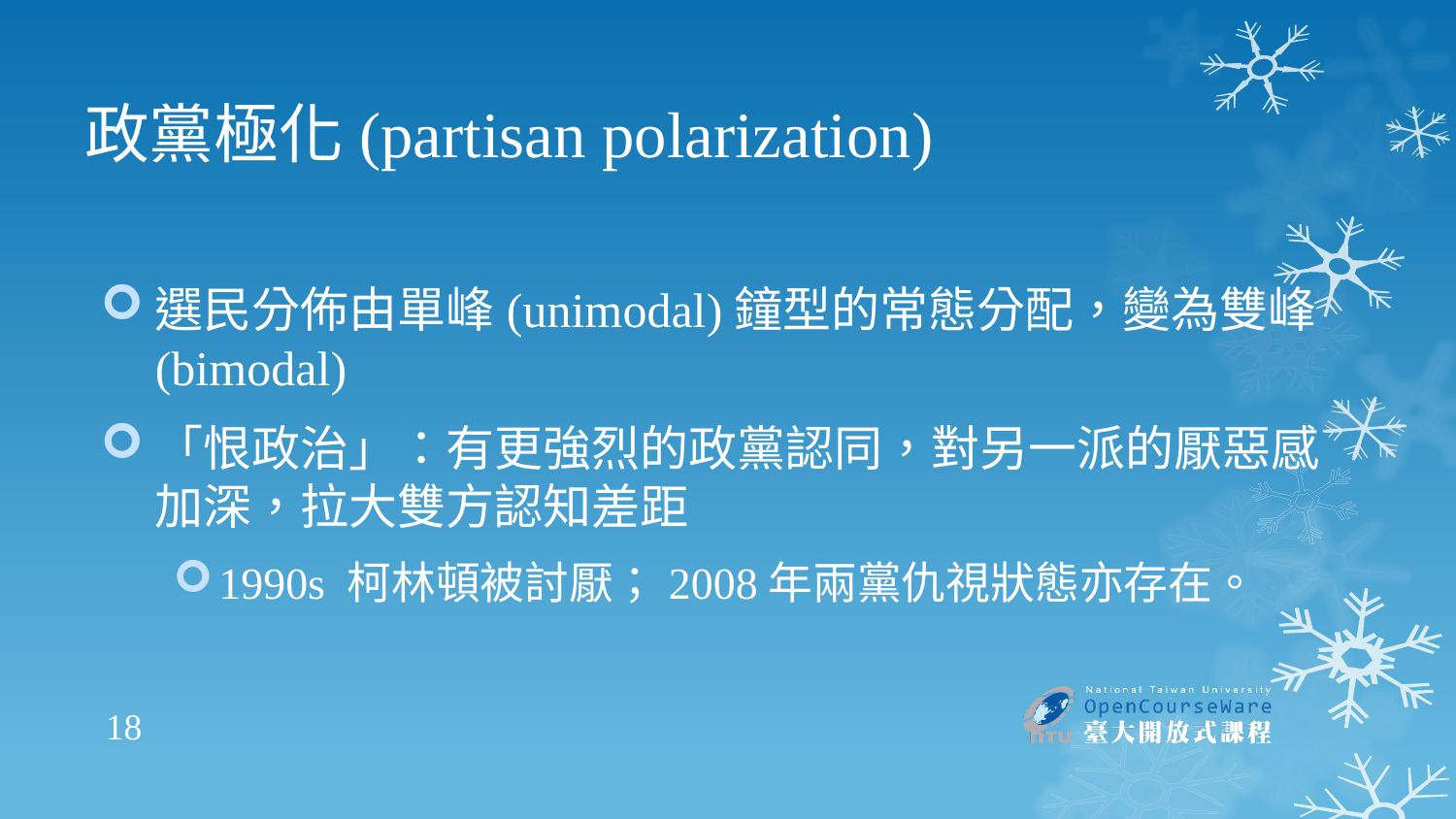

# 政黨極化(partisan polarization)
選民分佈由單峰(unimodal)鐘型的常態分配，變為雙峰(bimodal)
「恨政治」：有更強烈的政黨認同，對另一派的厭惡感加深，拉大雙方認知差距
1990s 柯林頓被討厭；2008年兩黨仇視狀態亦存在。
18